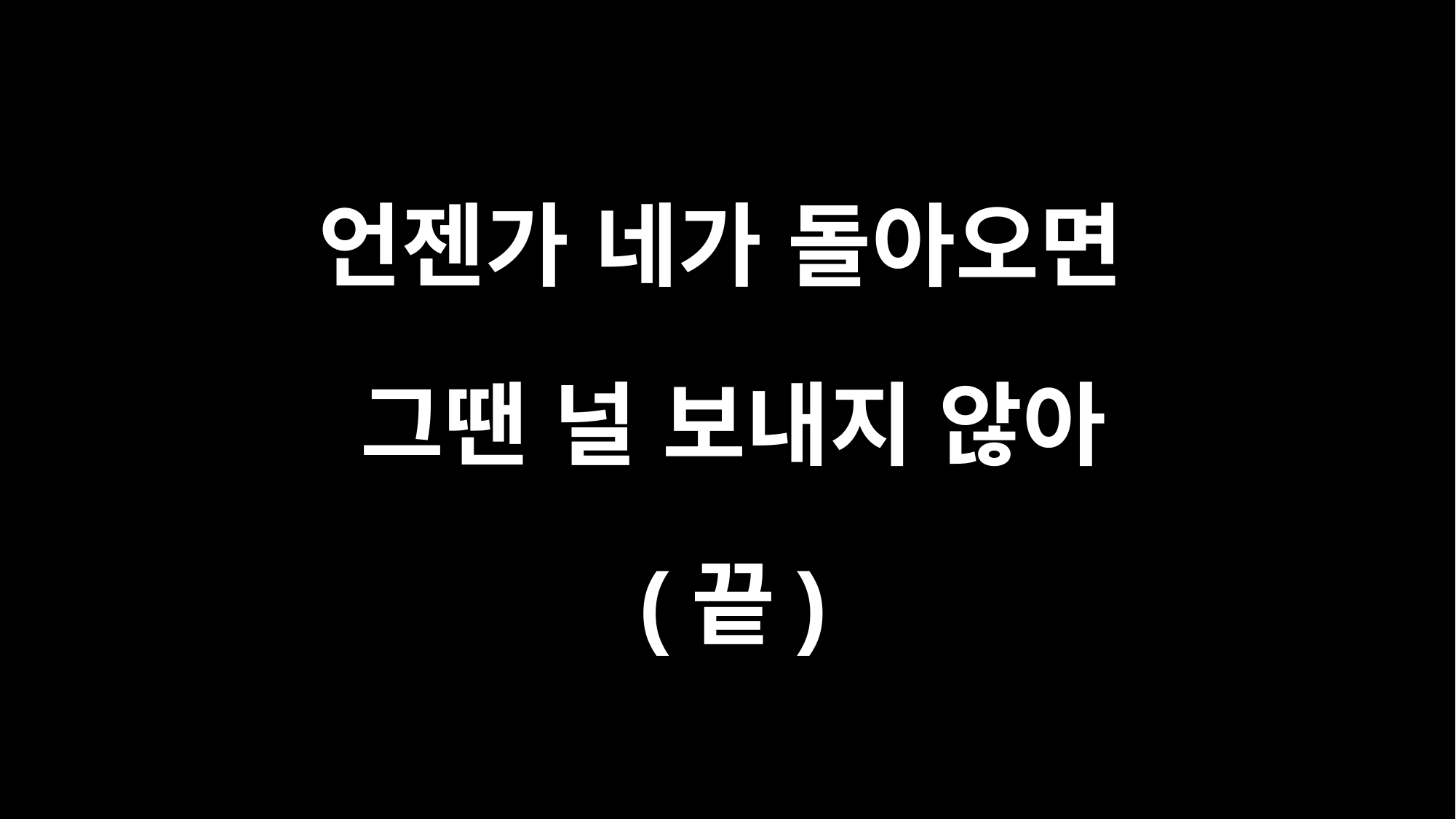

언젠가 네가 돌아오면
그땐 널 보내지 않아
(끝)